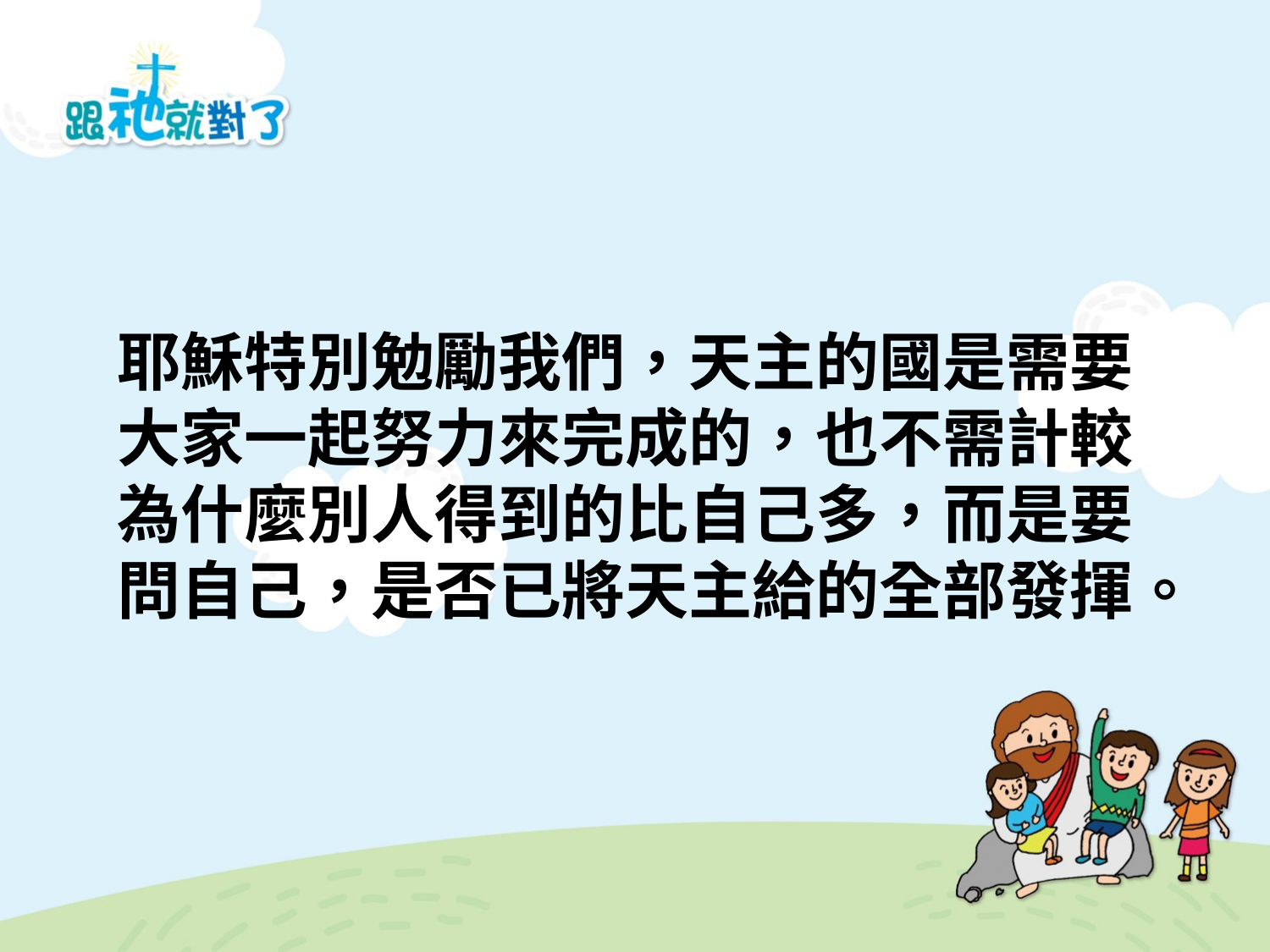

耶穌特別勉勵我們，天主的國是需要大家一起努力來完成的，也不需計較為什麼別人得到的比自己多，而是要問自己，是否已將天主給的全部發揮。